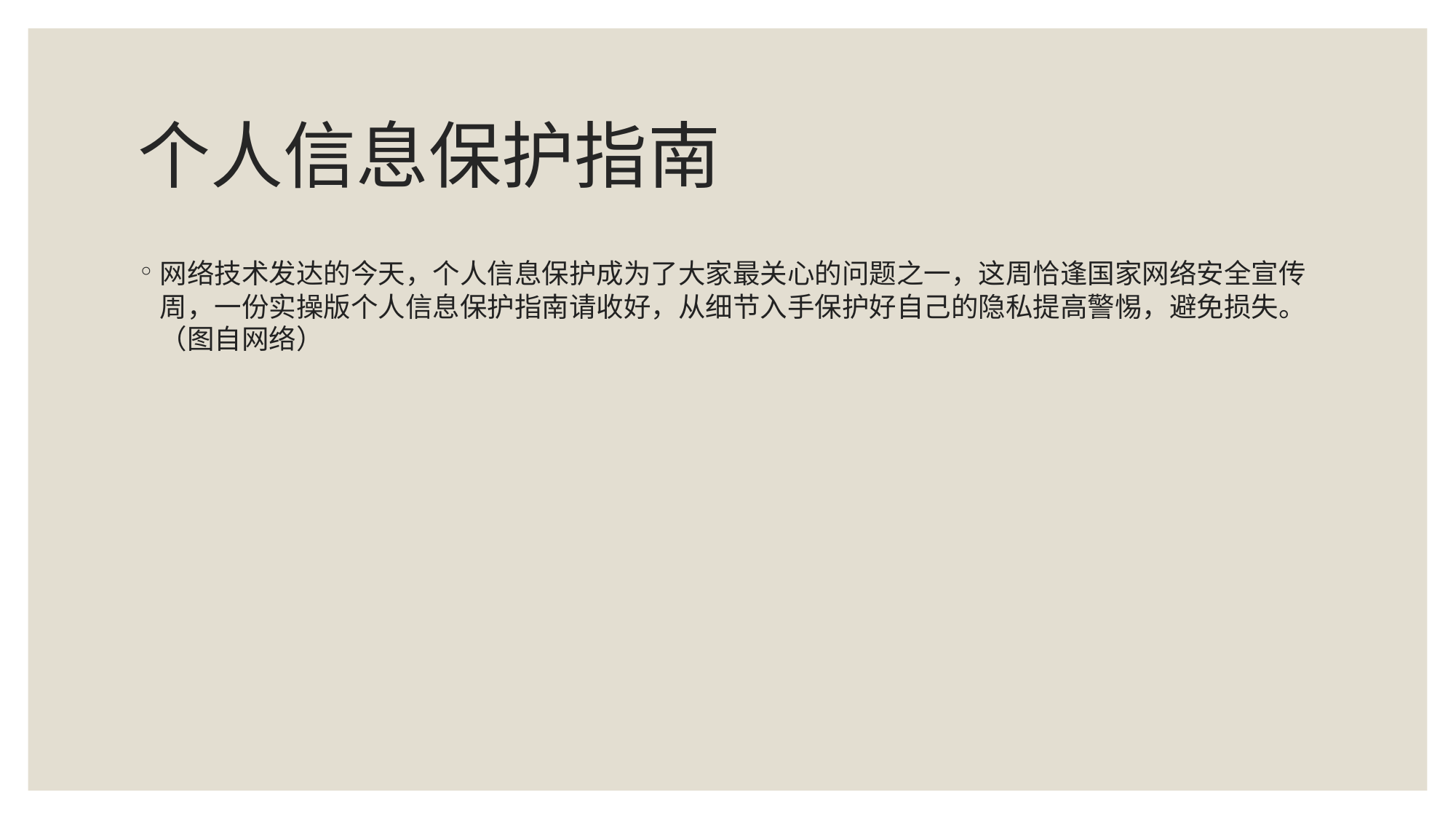

# 个人信息保护指南
网络技术发达的今天，个人信息保护成为了大家最关心的问题之一，这周恰逢国家网络安全宣传周，一份实操版个人信息保护指南请收好，从细节入手保护好自己的隐私提高警惕，避免损失。（图自网络）